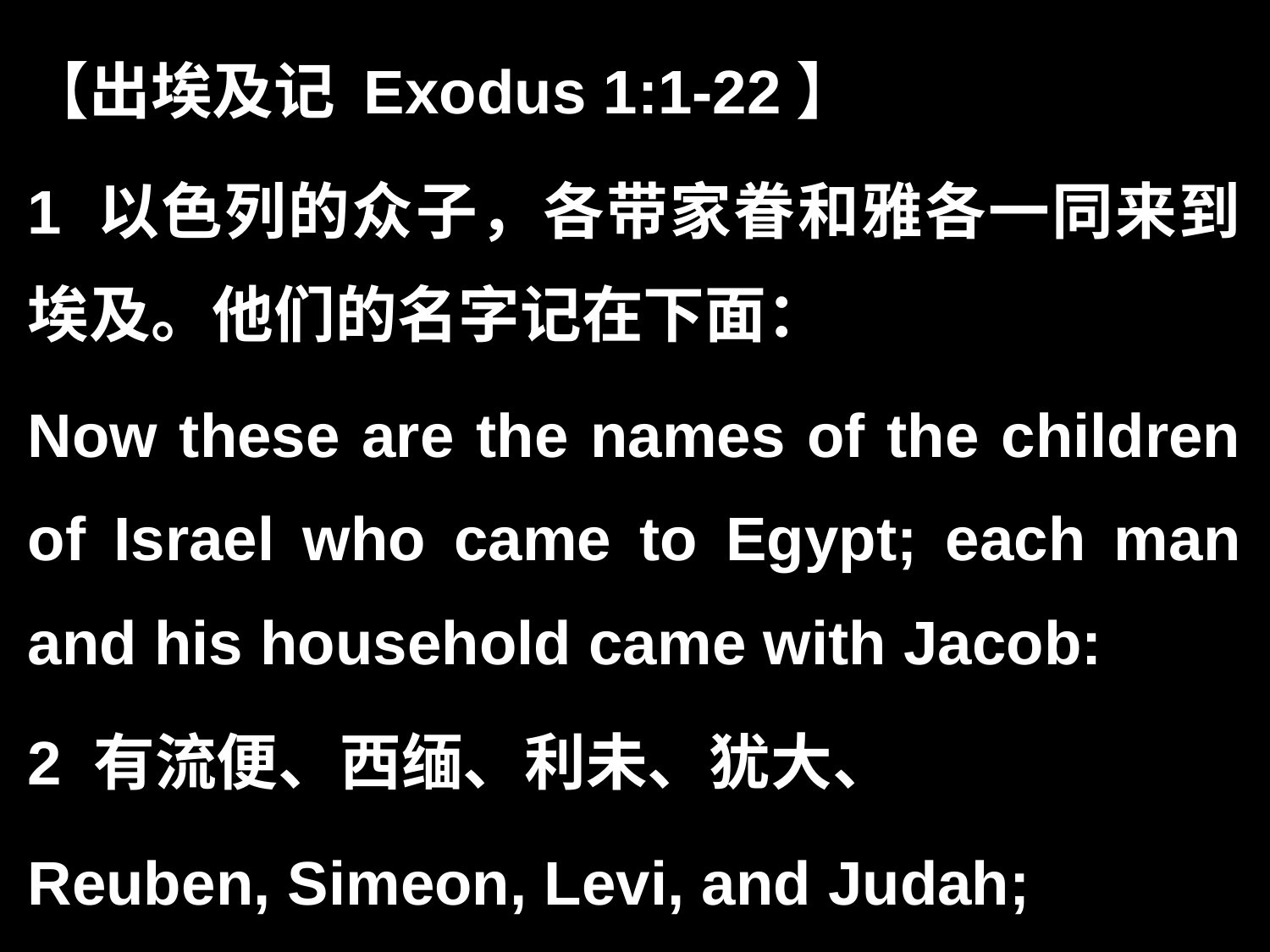

【出埃及记 Exodus 1:1-22】
1 以色列的众子，各带家眷和雅各一同来到埃及。他们的名字记在下面：
Now these are the names of the children of Israel who came to Egypt; each man and his household came with Jacob:
2 有流便、西缅、利未、犹大、
Reuben, Simeon, Levi, and Judah;